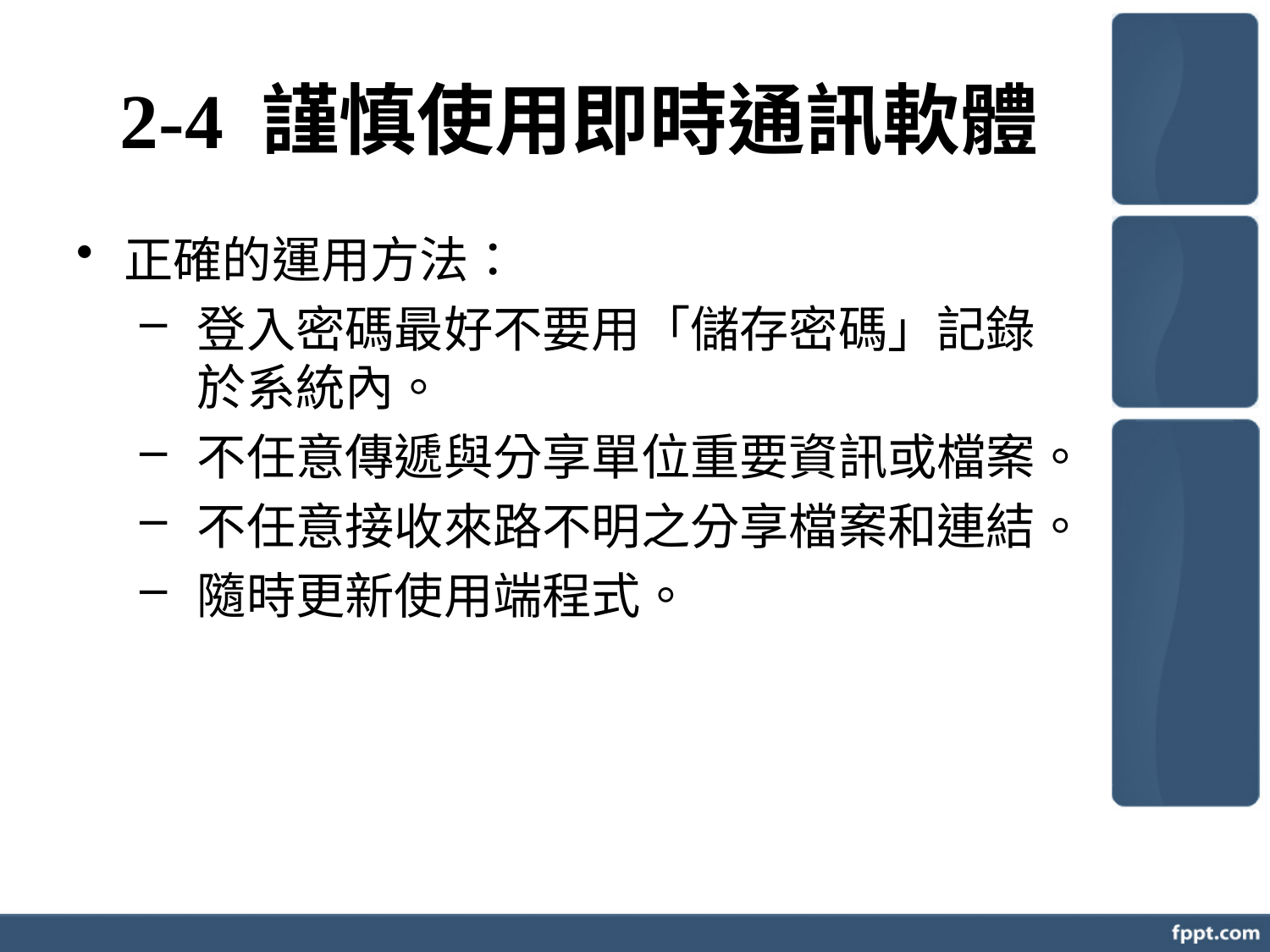

# 2-4 謹慎使用即時通訊軟體
正確的運用方法：
登入密碼最好不要用「儲存密碼」記錄於系統內。
不任意傳遞與分享單位重要資訊或檔案。
不任意接收來路不明之分享檔案和連結。
隨時更新使用端程式。